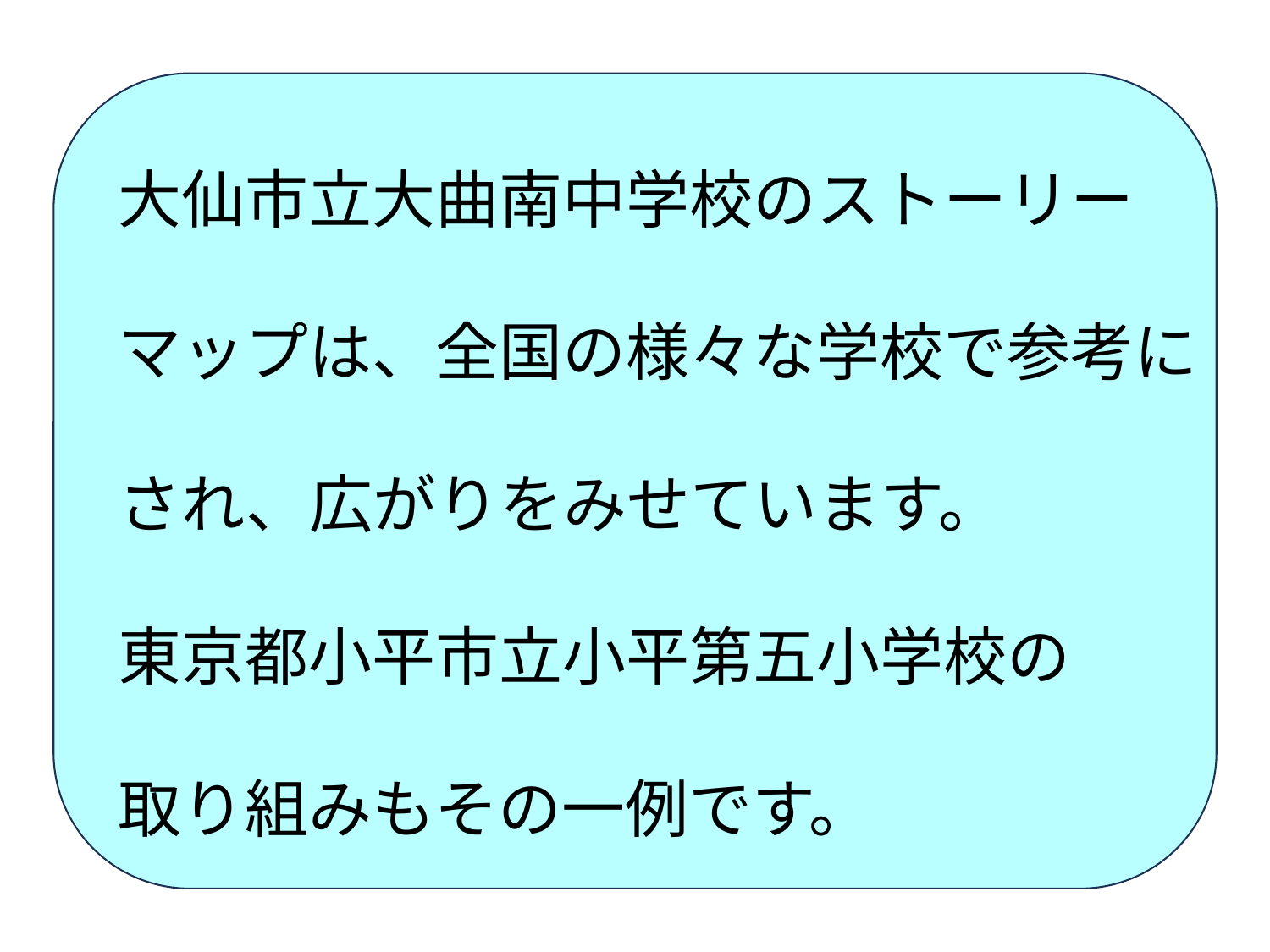

大仙市立大曲南中学校のストーリー

マップは、全国の様々な学校で参考に

され、広がりをみせています。

東京都小平市立小平第五小学校の

取り組みもその一例です。